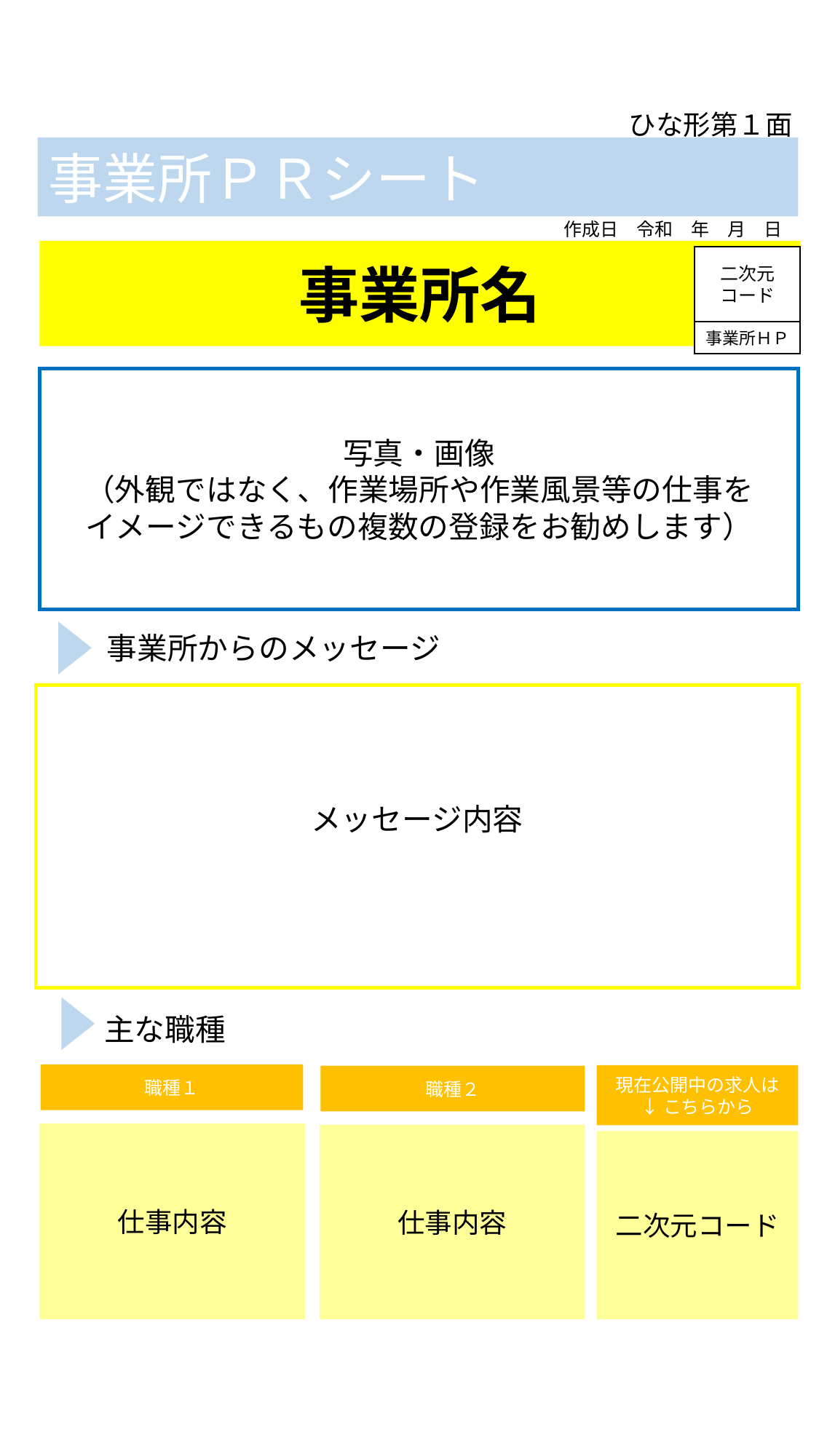

ひな形第１面
事業所ＰＲシート
作成日　令和　年　月　日
事業所名
二次元コード
事業所ＨＰ
写真・画像
（外観ではなく、作業場所や作業風景等の仕事を
イメージできるもの複数の登録をお勧めします）
事業所からのメッセージ

メッセージ内容

主な職種

職種１
現在公開中の求人は
↓こちらから
職種２
仕事内容
仕事内容
二次元コード